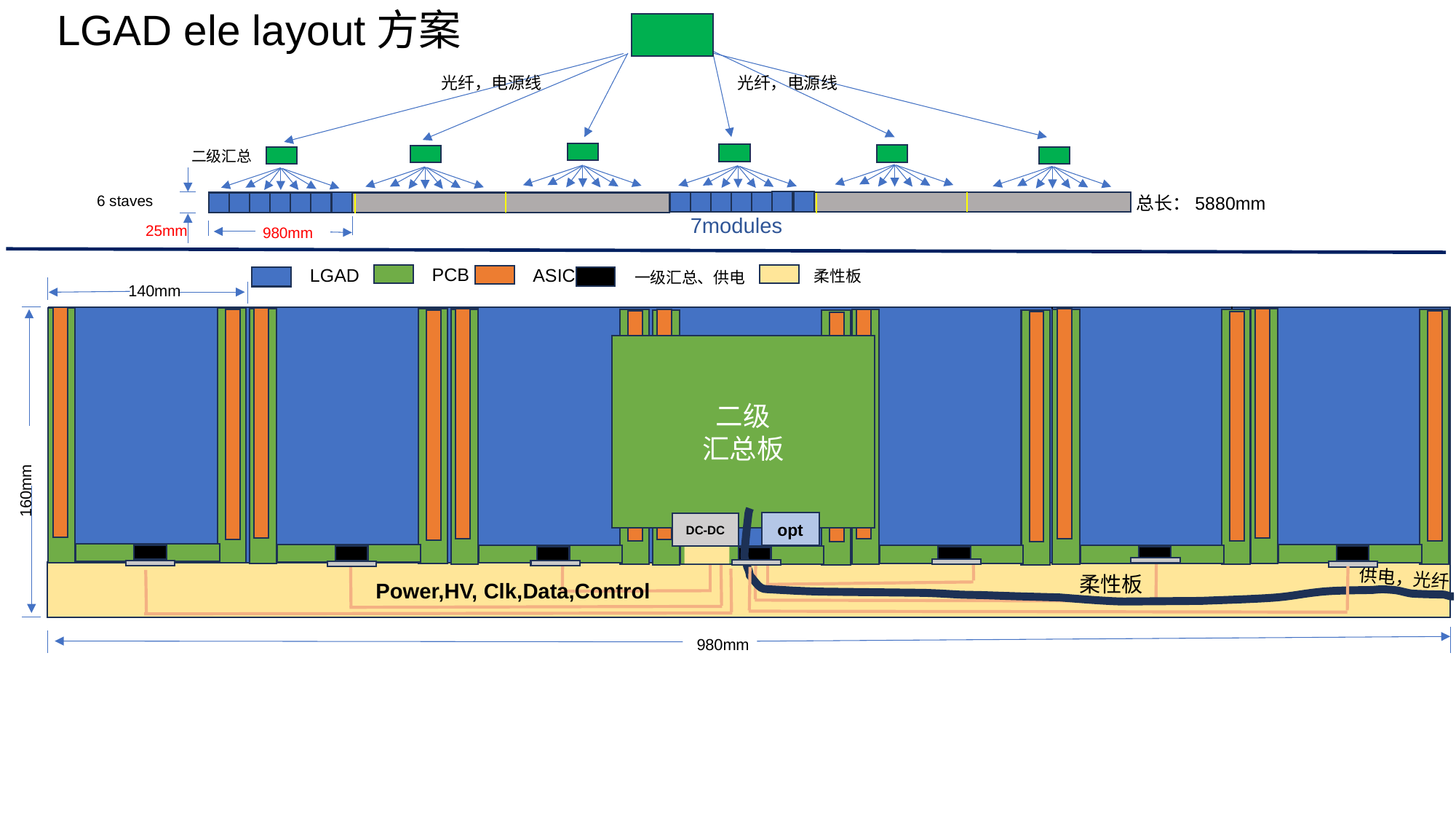

LGAD ele layout方案

光纤，电源线
光纤，电源线
二级汇总

6 staves
总长：5880mm

7modules
25mm
980mm
PCB
LGAD
ASIC
柔性板
一级汇总、供电

140mm

二级
汇总板

供电，光纤

柔性板
Power,HV, Clk,Data,Control
980mm

160mm
opt
DC-DC